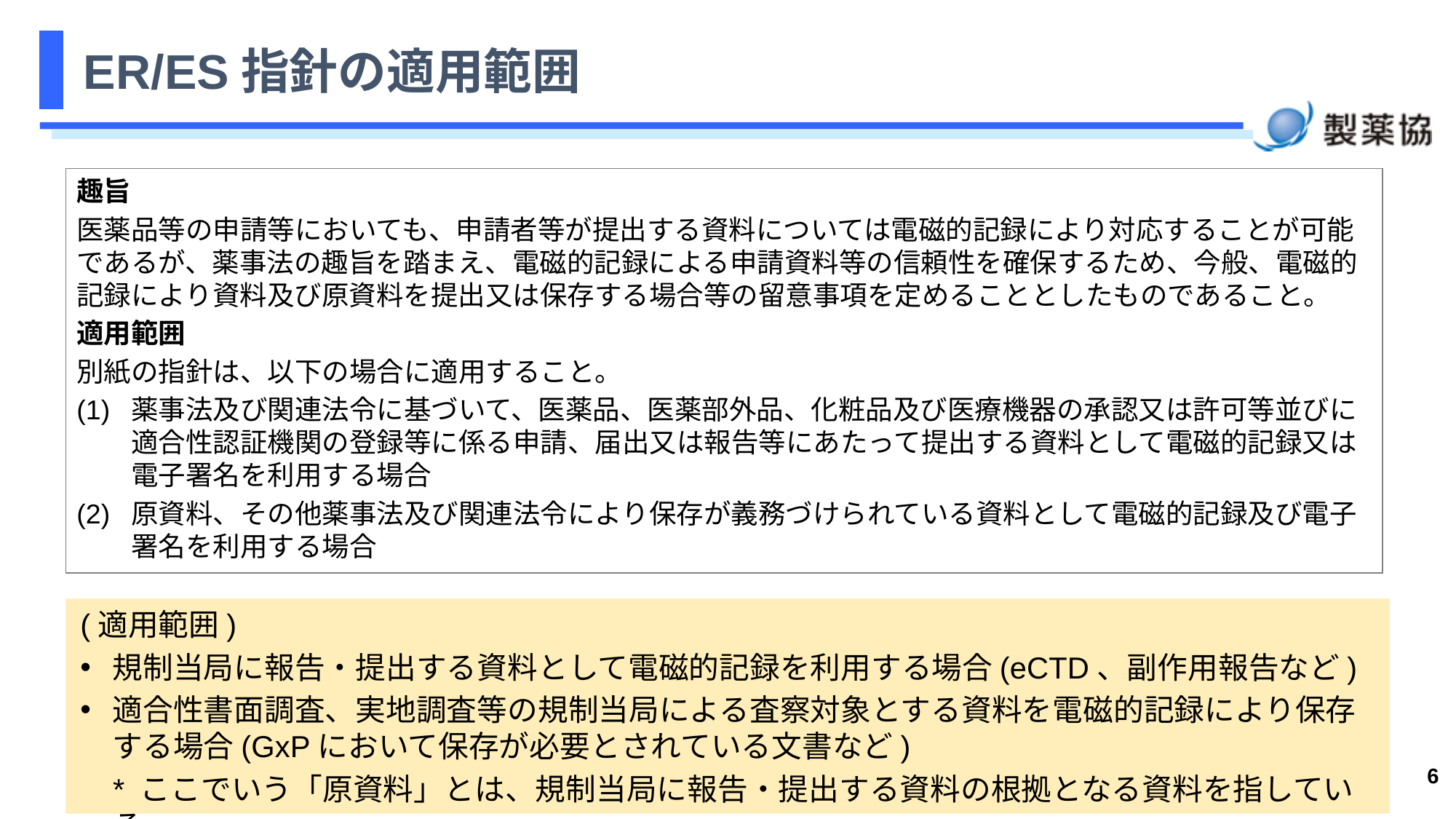

# ER/ES指針の適用範囲
趣旨
医薬品等の申請等においても、申請者等が提出する資料については電磁的記録により対応することが可能であるが、薬事法の趣旨を踏まえ、電磁的記録による申請資料等の信頼性を確保するため、今般、電磁的記録により資料及び原資料を提出又は保存する場合等の留意事項を定めることとしたものであること。
適用範囲
別紙の指針は、以下の場合に適用すること。
薬事法及び関連法令に基づいて、医薬品、医薬部外品、化粧品及び医療機器の承認又は許可等並びに適合性認証機関の登録等に係る申請、届出又は報告等にあたって提出する資料として電磁的記録又は電子署名を利用する場合
原資料、その他薬事法及び関連法令により保存が義務づけられている資料として電磁的記録及び電子署名を利用する場合
(適用範囲)
規制当局に報告・提出する資料として電磁的記録を利用する場合(eCTD、副作用報告など)
適合性書面調査、実地調査等の規制当局による査察対象とする資料を電磁的記録により保存する場合(GxPにおいて保存が必要とされている文書など)
* ここでいう「原資料」とは、規制当局に報告・提出する資料の根拠となる資料を指している。
6